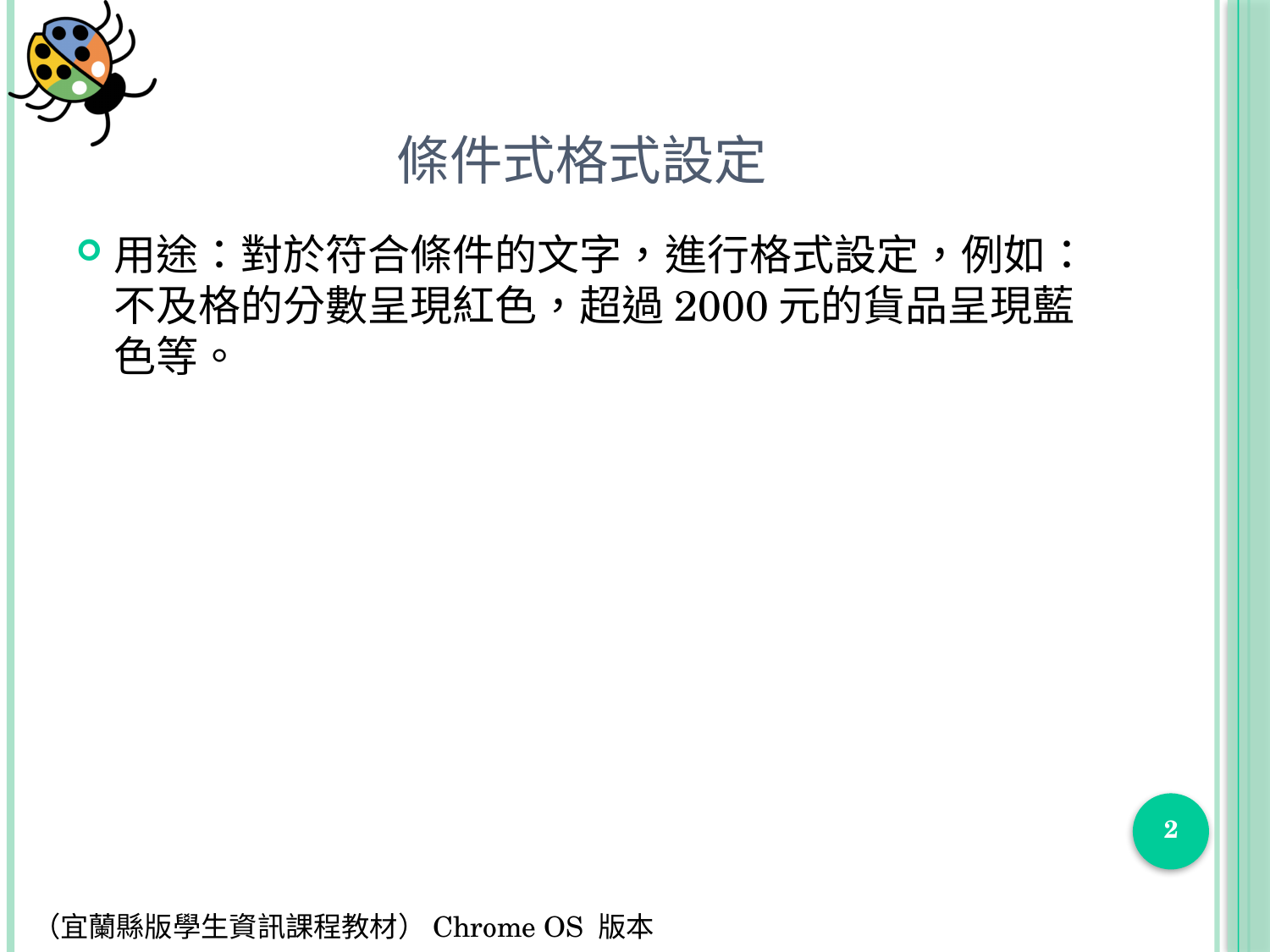

# 條件式格式設定
用途：對於符合條件的文字，進行格式設定，例如：不及格的分數呈現紅色，超過2000元的貨品呈現藍色等。
2